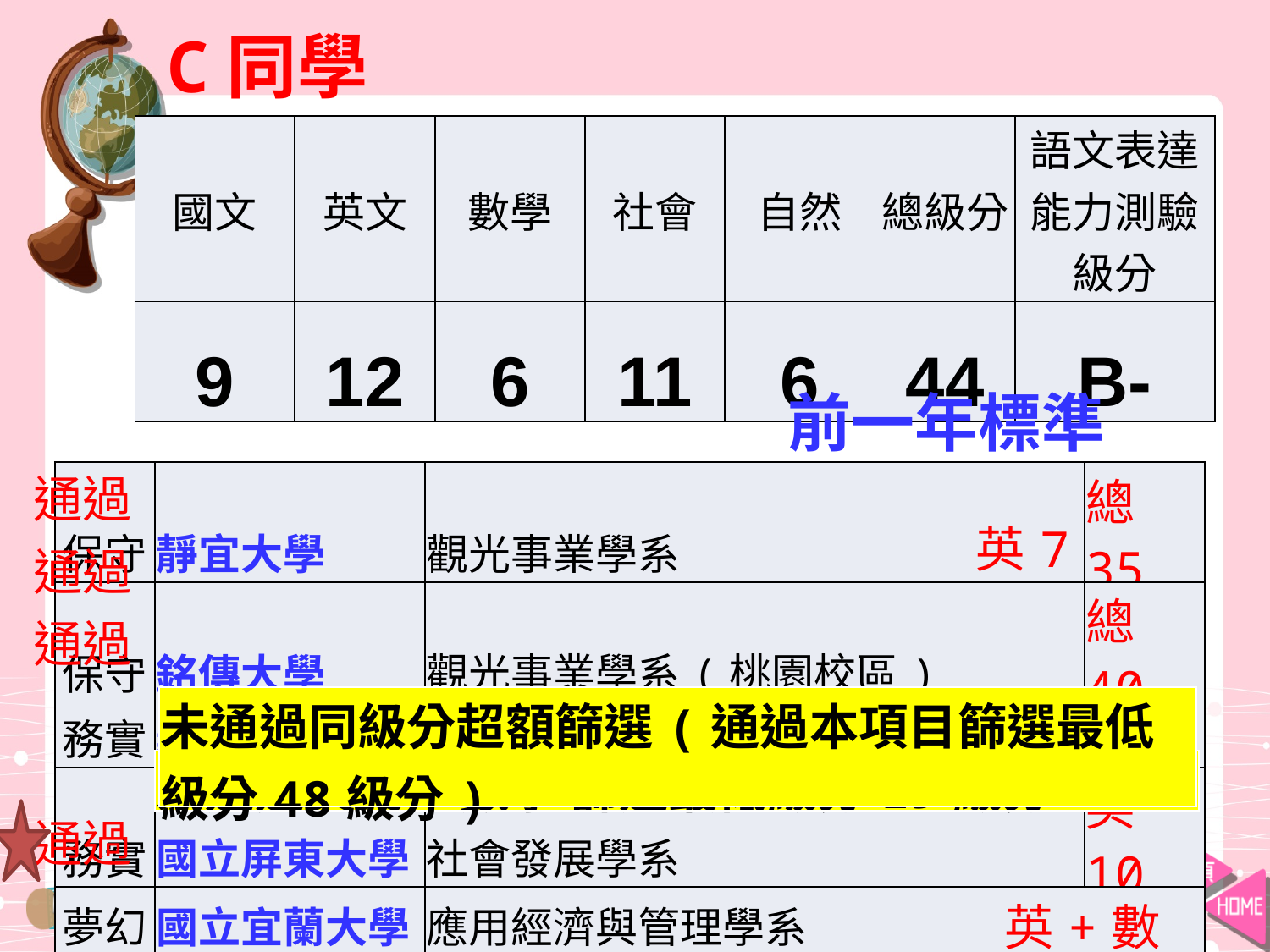

C同學
| 國文 | 英文 | 數學 | 社會 | 自然 | 總級分 | 語文表達能力測驗級分 |
| --- | --- | --- | --- | --- | --- | --- |
| 9 | 12 | 6 | 11 | 6 | 44 | B- |
前一年標準
通過
| 保守 | 靜宜大學 | 觀光事業學系 | 英7 | 總35 |
| --- | --- | --- | --- | --- |
| 保守 | 銘傳大學 | 觀光事業學系(桃園校區) |  | 總40 |
| 務實 | 義守大學 | 醫務管理學系 | 國+總46 |  |
| 務實 | 國立屏東大學 | 社會發展學系 |  | 英10 |
| 夢幻 | 國立宜蘭大學 | 應用經濟與管理學系 | 英+數19 |  |
| 夢幻 | 國立聯合大學 | 經營管理學系 | 國+數14 |  |
通過
通過
| 未通過同級分超額篩選(通過本項目篩選最低級分48級分) |
| --- |
| 未通過英文+數學 篩選最低級分19級分 |
| --- |

通過